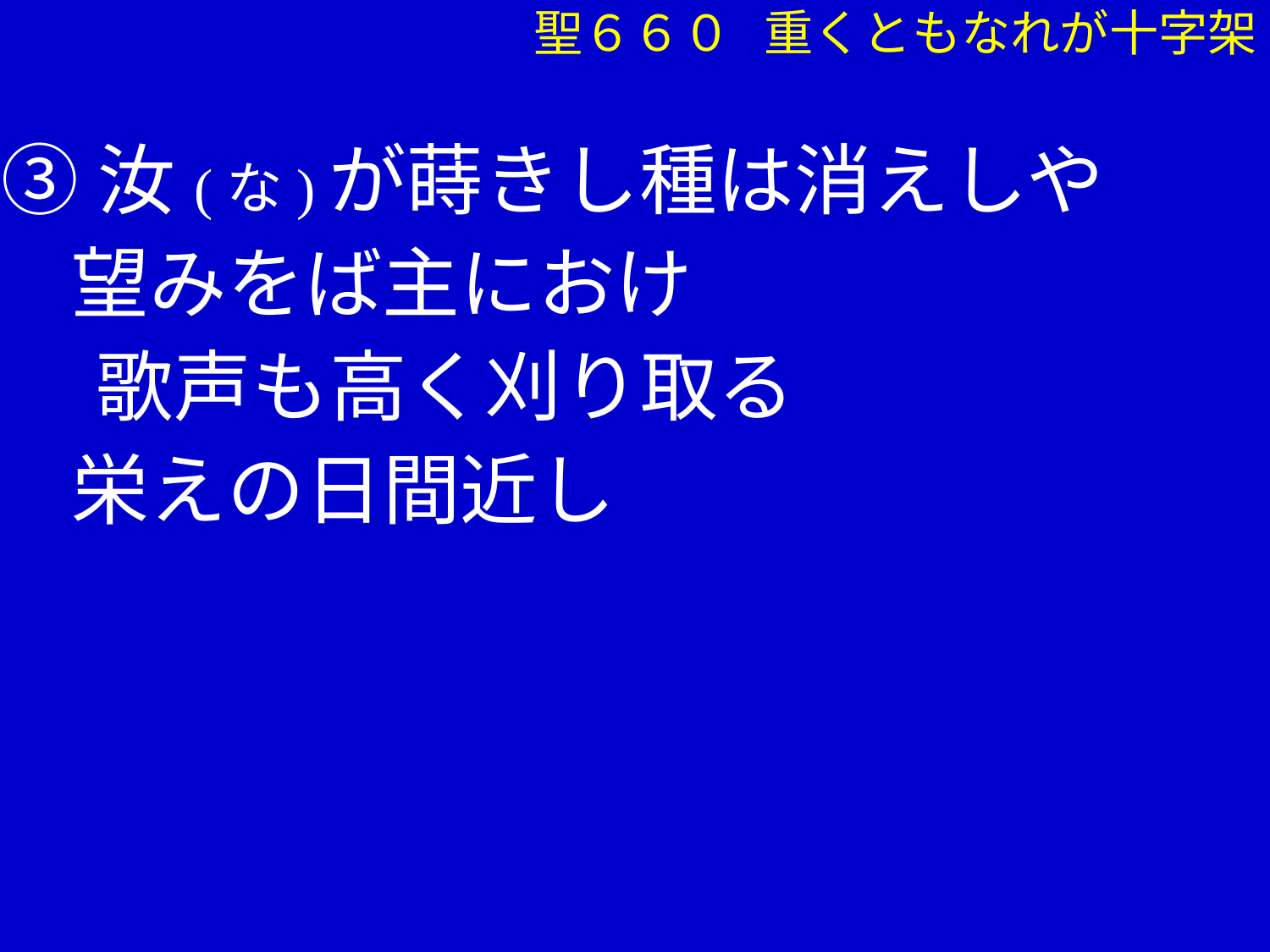

聖６６０   重くともなれが十字架
③汝(な)が蒔きし種は消えしや
   望みをば主におけ
　 歌声も高く刈り取る
   栄えの日間近し